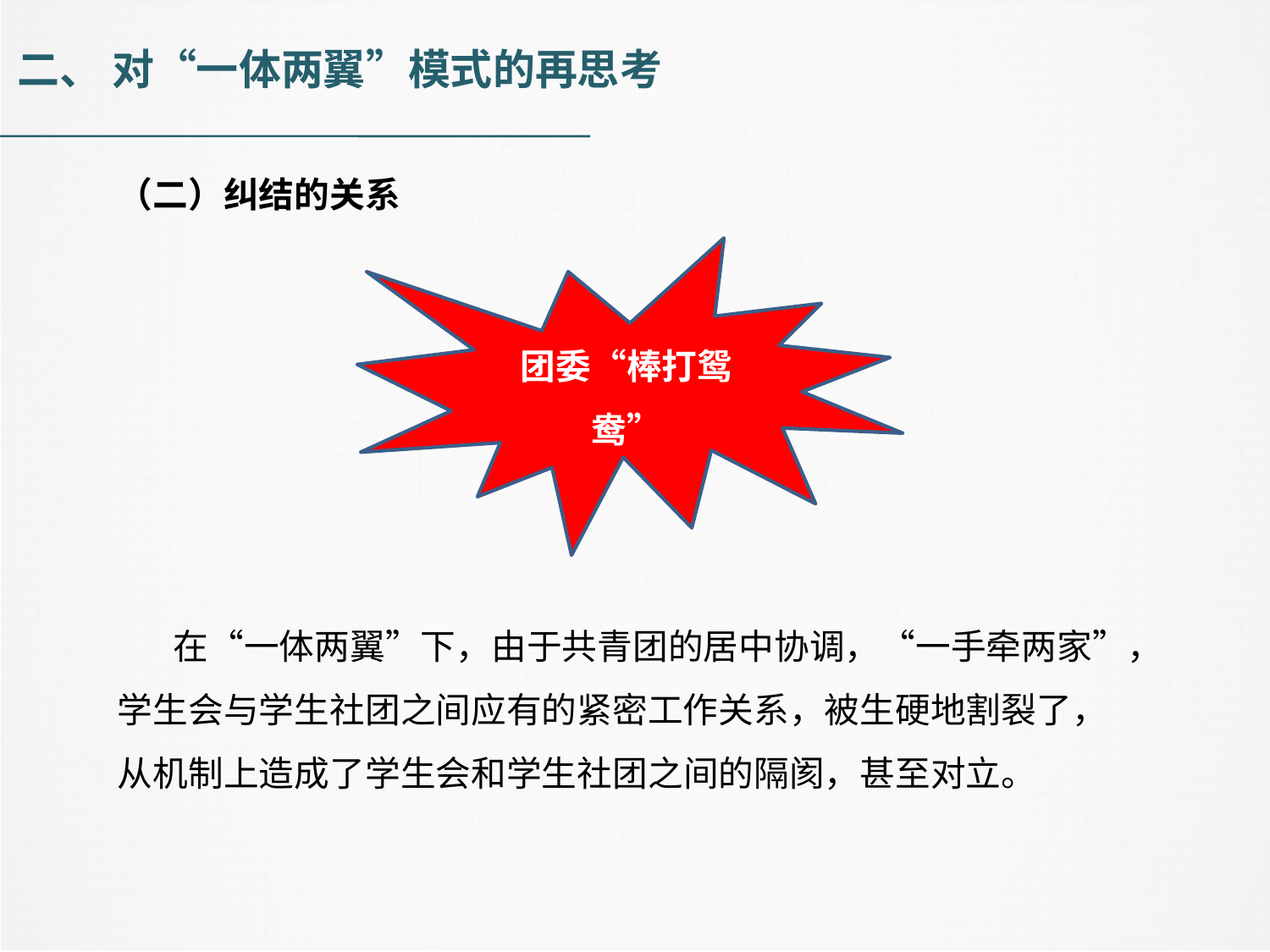

二、 对“一体两翼”模式的再思考
（二）纠结的关系

      在“一体两翼”下，由于共青团的居中协调，“一手牵两家”，学生会与学生社团之间应有的紧密工作关系，被生硬地割裂了，从机制上造成了学生会和学生社团之间的隔阂，甚至对立。

团委“棒打鸳鸯”